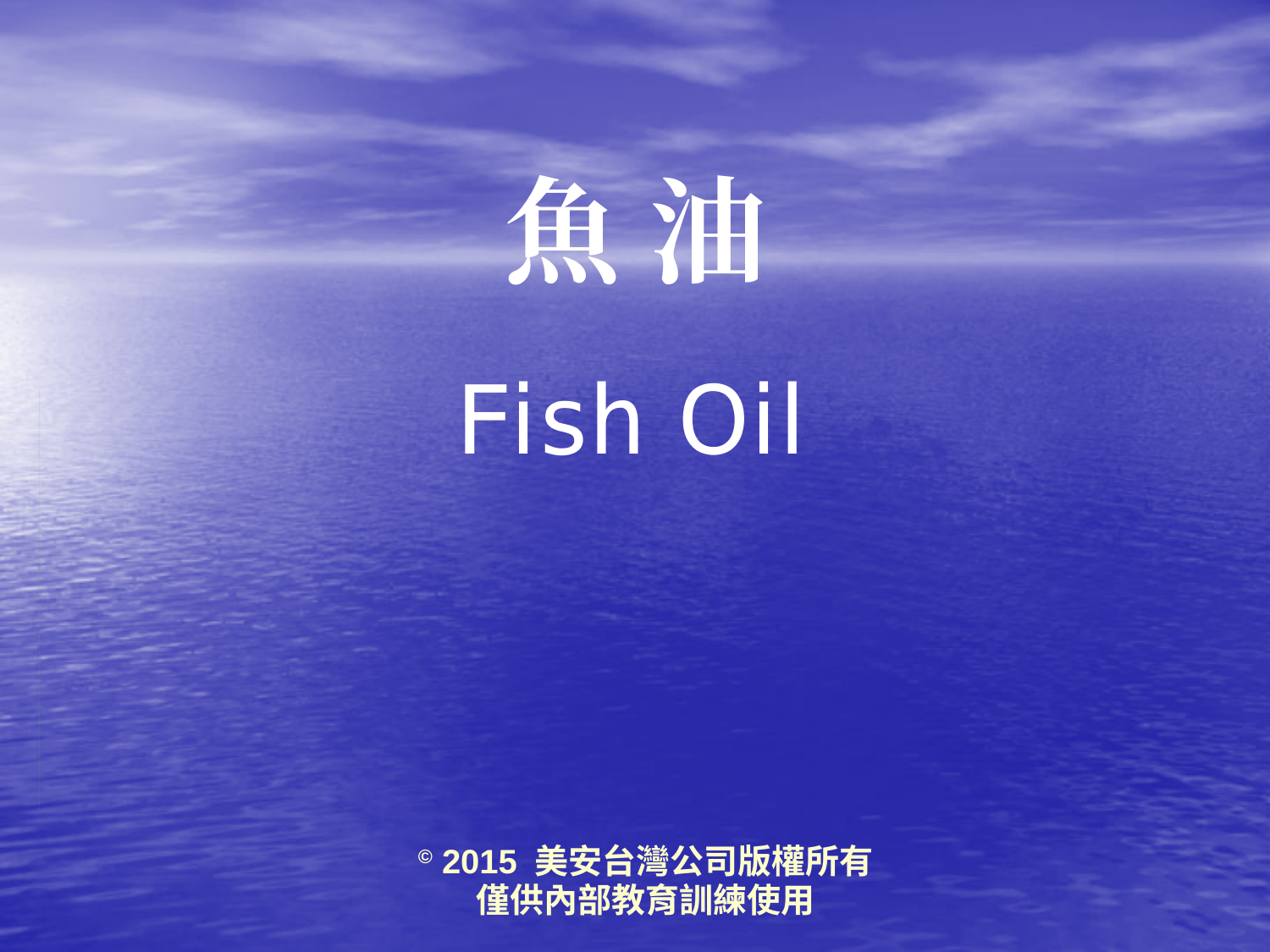

# 魚 油
Fish Oil

© 2015 美安台灣公司版權所有
僅供內部教育訓練使用